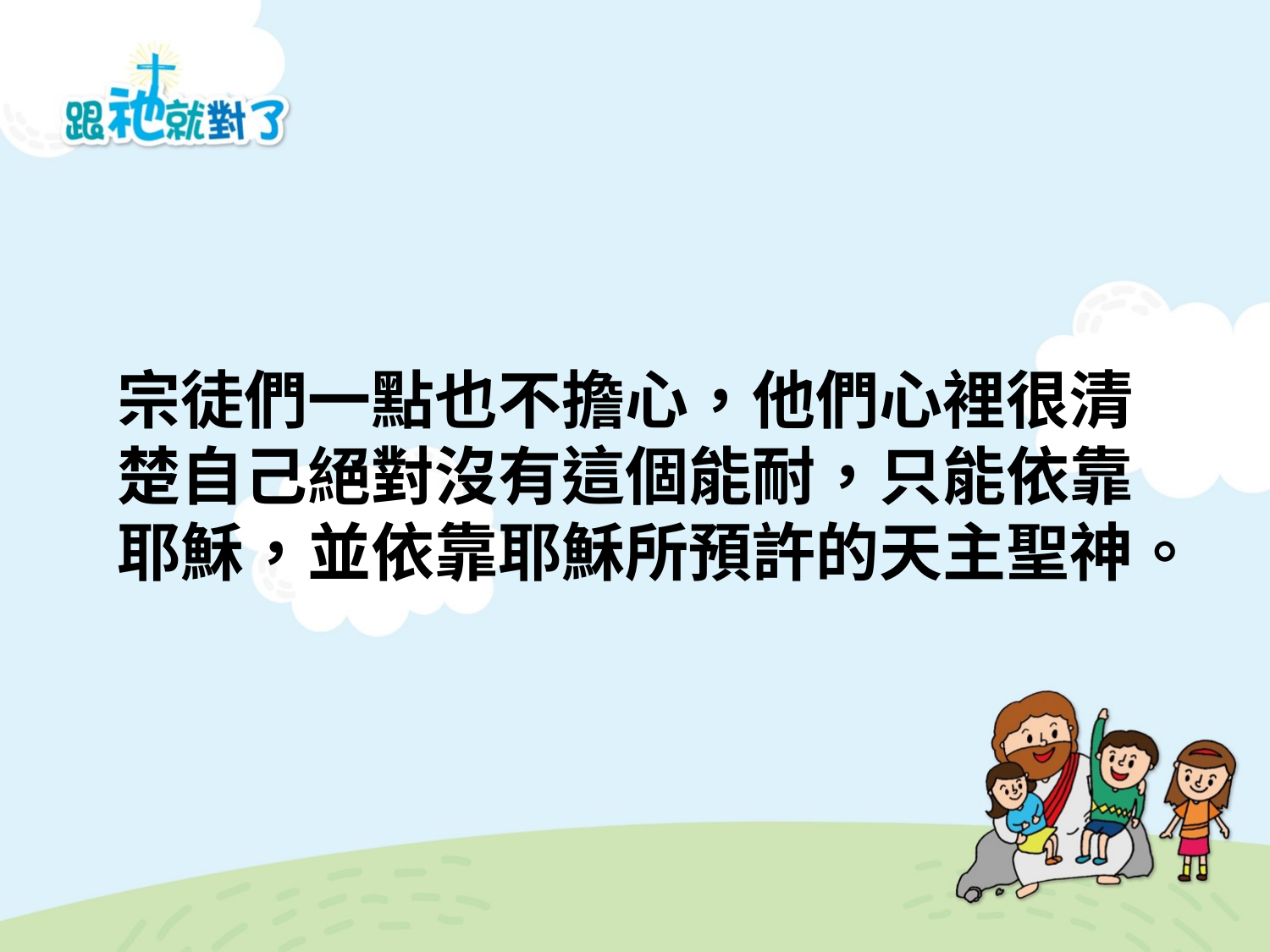

宗徒們一點也不擔心，他們心裡很清楚自己絕對沒有這個能耐，只能依靠耶穌，並依靠耶穌所預許的天主聖神。